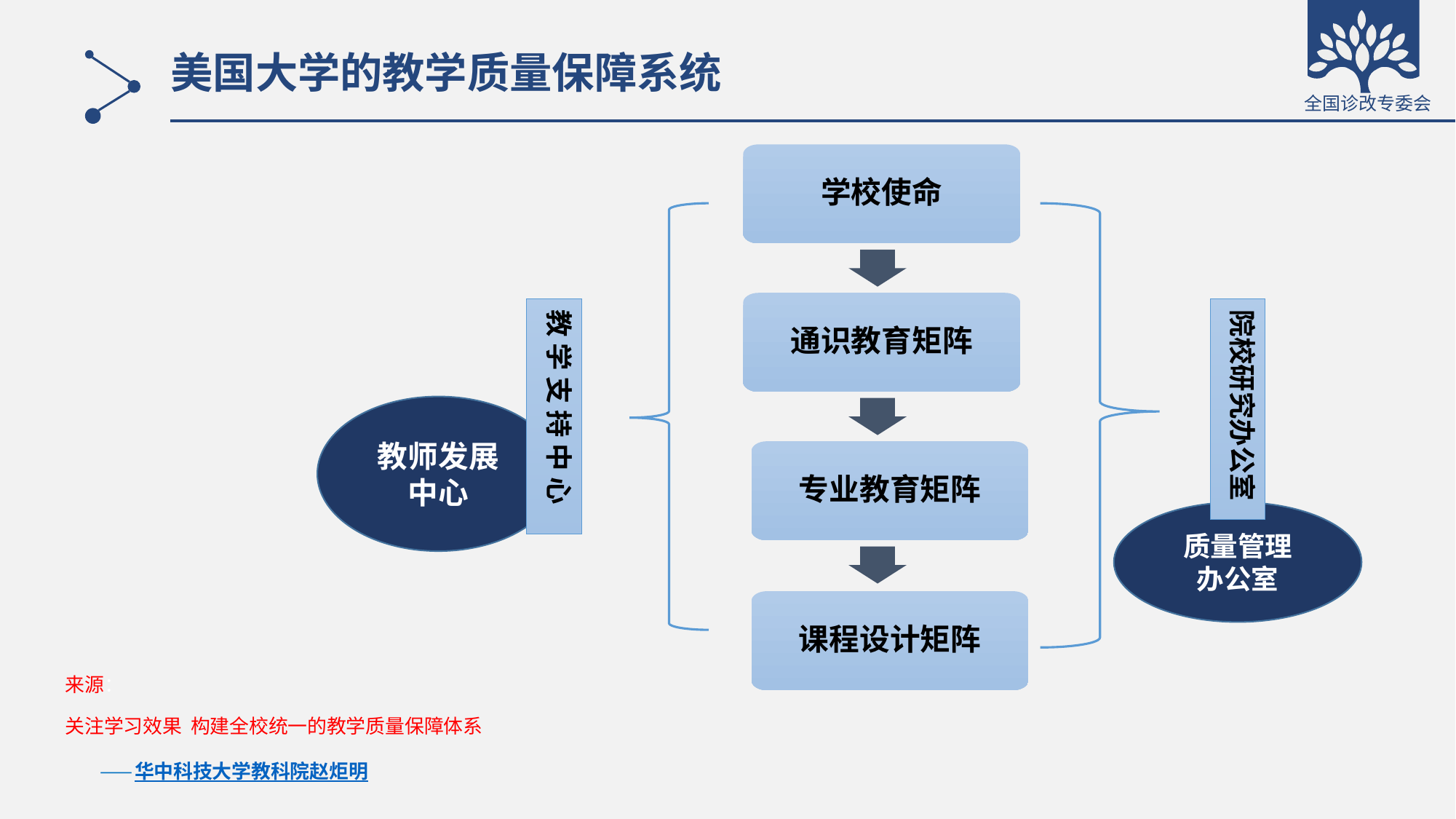

# 美国大学的教学质量保障系统
学校使命

通识教育矩阵

专业教育矩阵

课程设计矩阵

教 学 支 持 中 心
院校研究办公室
教师发展中心
质量管理
办公室
来源：

关注学习效果  构建全校统一的教学质量保障体系

        ——华中科技大学教科院赵炬明